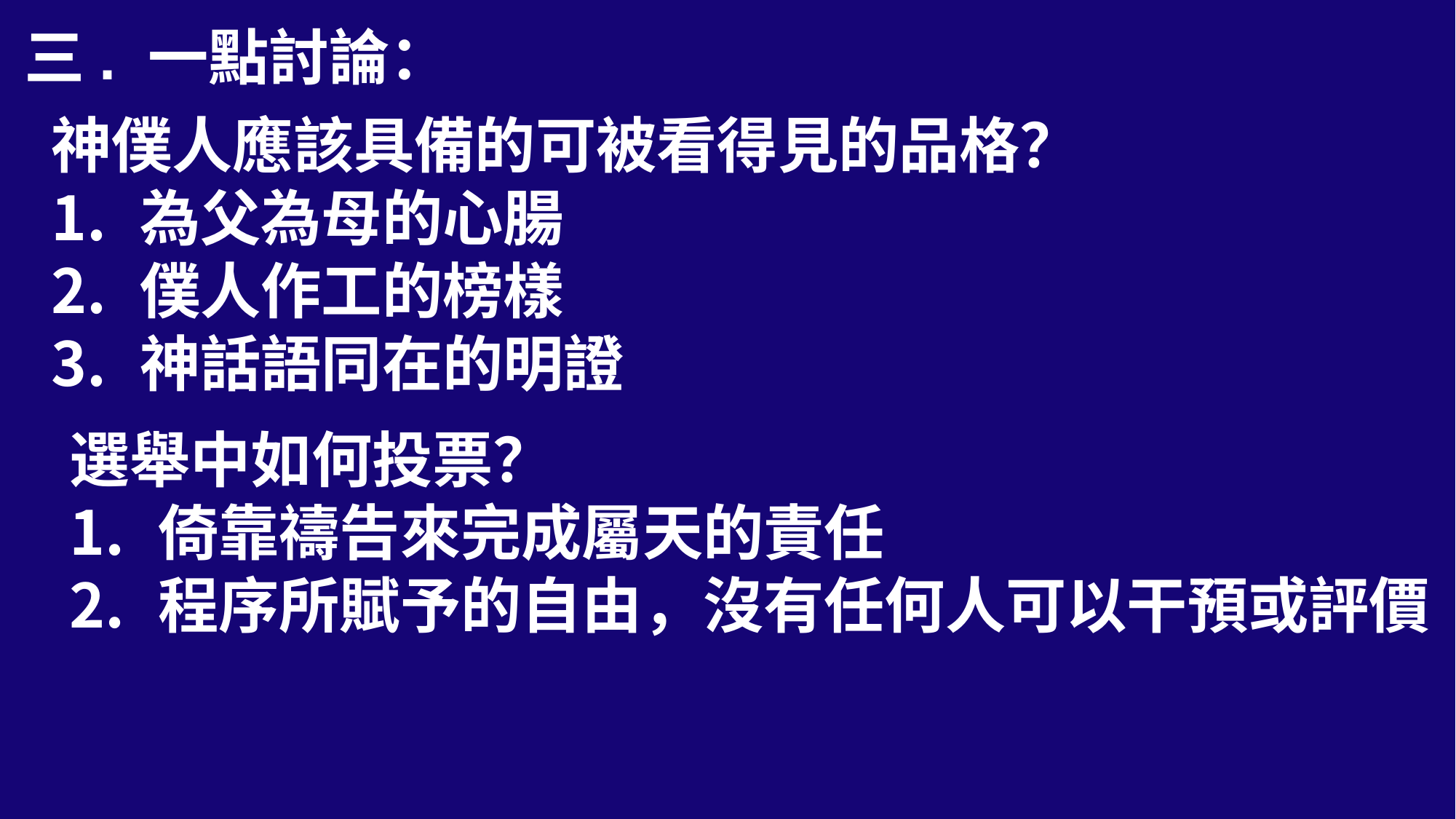

三. 一點討論：
神僕人應該具備的可被看得見的品格？
為父為母的心腸
僕人作工的榜樣
神話語同在的明證
選舉中如何投票？
倚靠禱告來完成屬天的責任
程序所賦予的自由，沒有任何人可以干預或評價